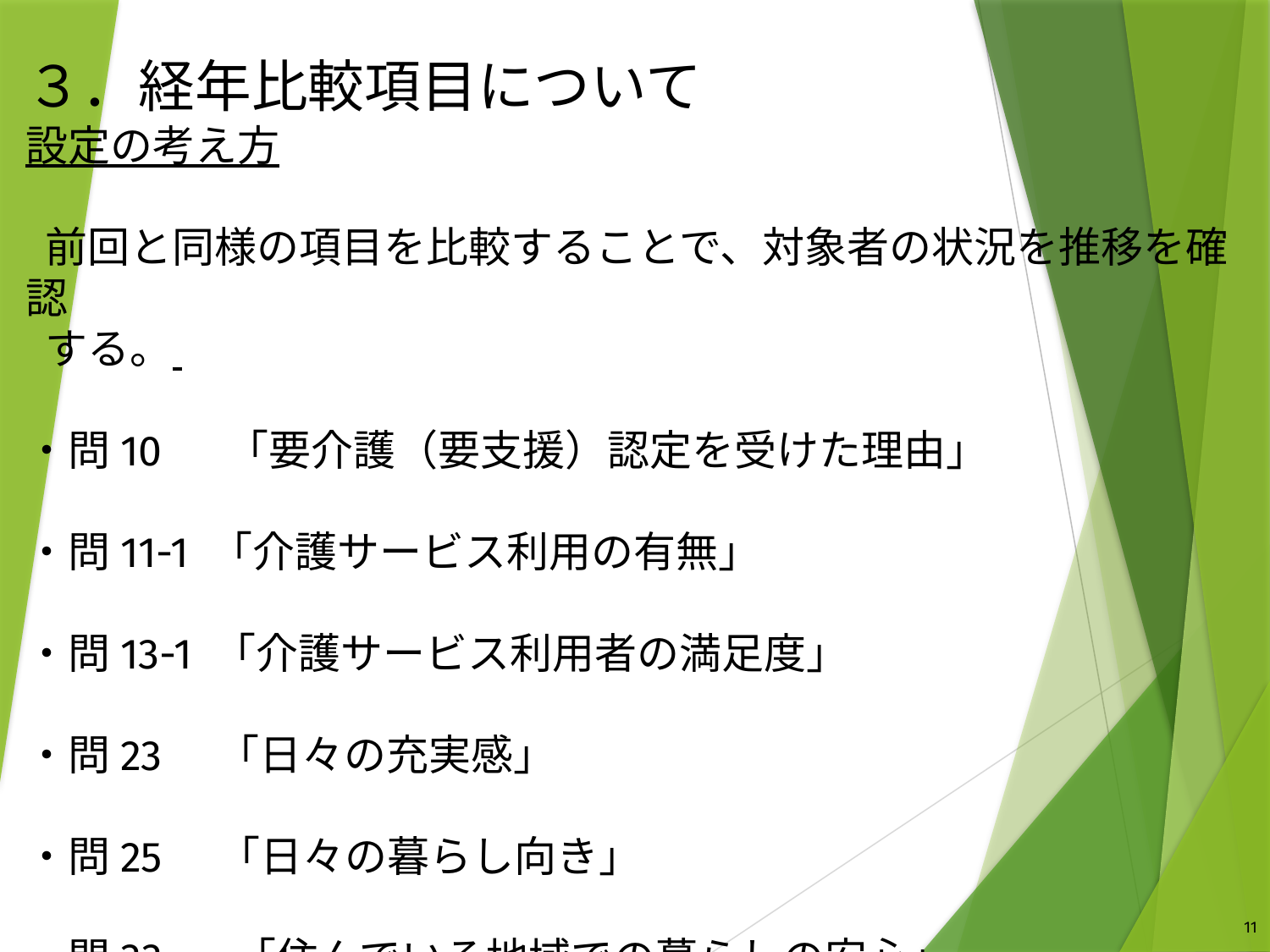

３．経年比較項目について
設定の考え方

 前回と同様の項目を比較することで、対象者の状況を推移を確認
 する。

・問10 　「要介護（要支援）認定を受けた理由」

・問11-1 「介護サービス利用の有無」

・問13-1 「介護サービス利用者の満足度」

・問23    「日々の充実感」

・問25    「日々の暮らし向き」

・問33　  「住んでいる地域での暮らしの安心」

11